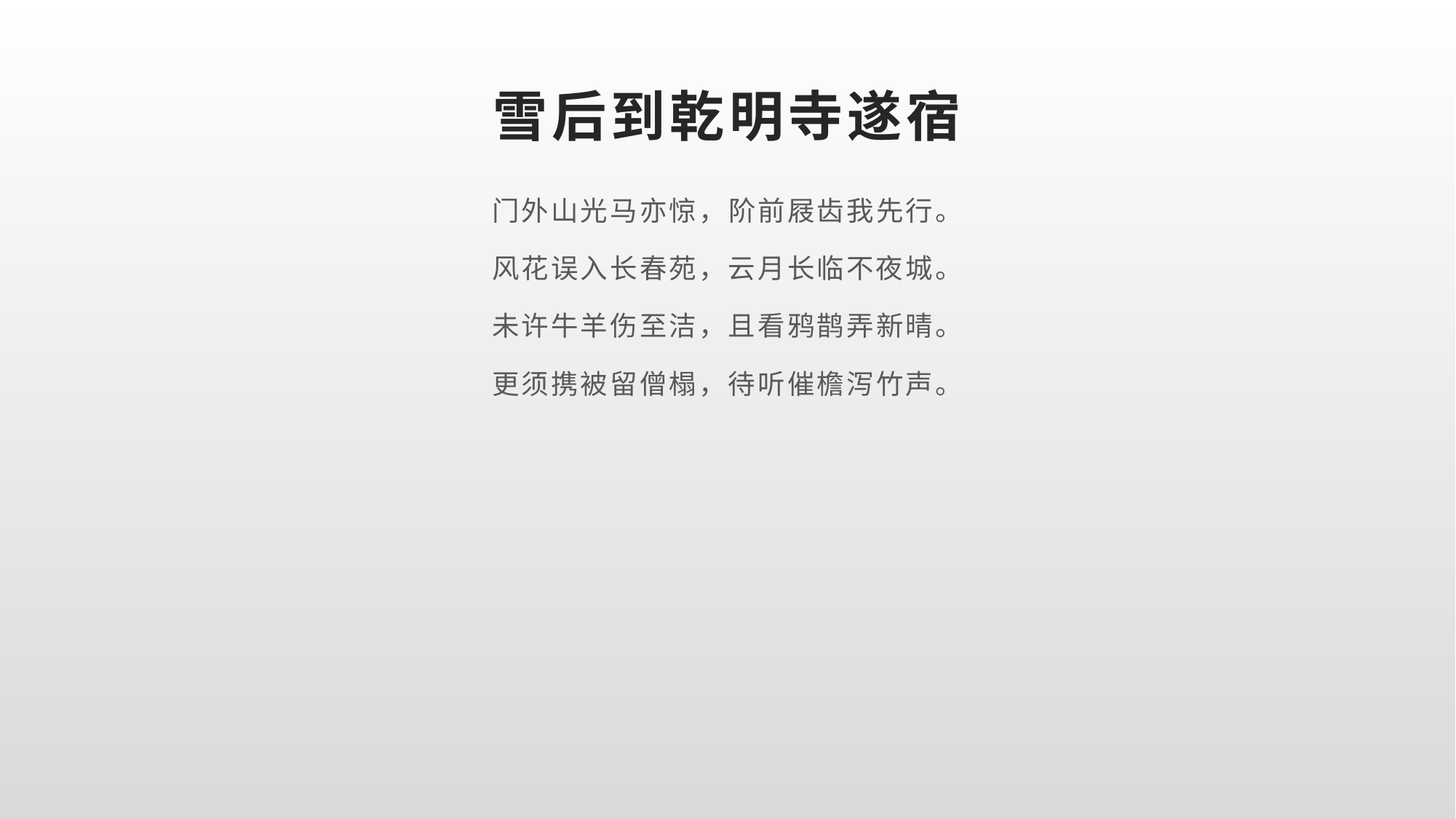

# 雪后到乾明寺遂宿
门外山光马亦惊，阶前屐齿我先行。
风花误入长春苑，云月长临不夜城。
未许牛羊伤至洁，且看鸦鹊弄新晴。
更须携被留僧榻，待听催檐泻竹声。